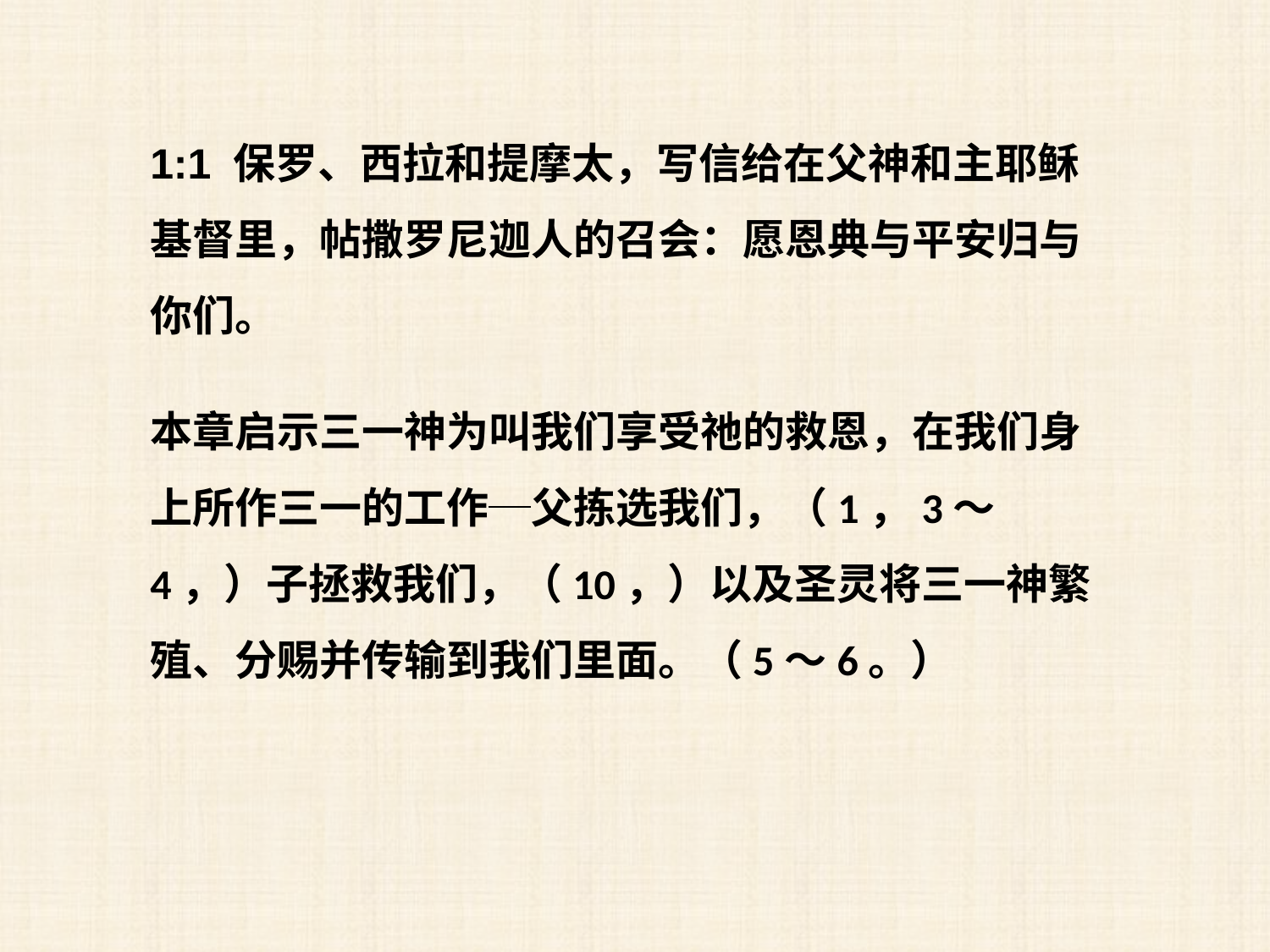

1:1 保罗、西拉和提摩太，写信给在父神和主耶稣基督里，帖撒罗尼迦人的召会：愿恩典与平安归与你们。
本章启示三一神为叫我们享受祂的救恩，在我们身上所作三一的工作─父拣选我们，（1，3～4，）子拯救我们，（10，）以及圣灵将三一神繁殖、分赐并传输到我们里面。（5～6。）